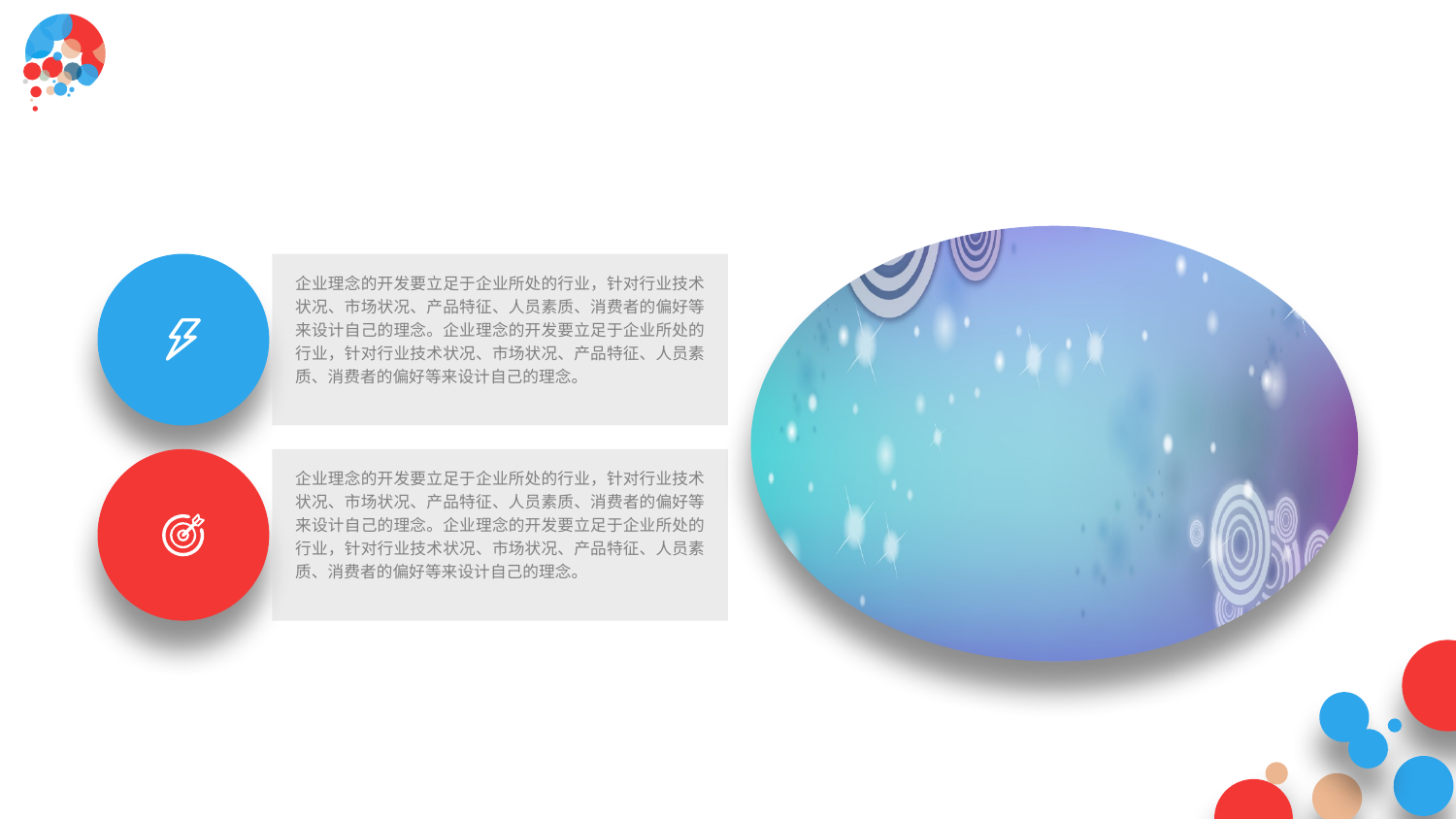

企业理念的开发要立足于企业所处的行业，针对行业技术状况、市场状况、产品特征、人员素质、消费者的偏好等来设计自己的理念。企业理念的开发要立足于企业所处的行业，针对行业技术状况、市场状况、产品特征、人员素质、消费者的偏好等来设计自己的理念。

企业理念的开发要立足于企业所处的行业，针对行业技术状况、市场状况、产品特征、人员素质、消费者的偏好等来设计自己的理念。企业理念的开发要立足于企业所处的行业，针对行业技术状况、市场状况、产品特征、人员素质、消费者的偏好等来设计自己的理念。